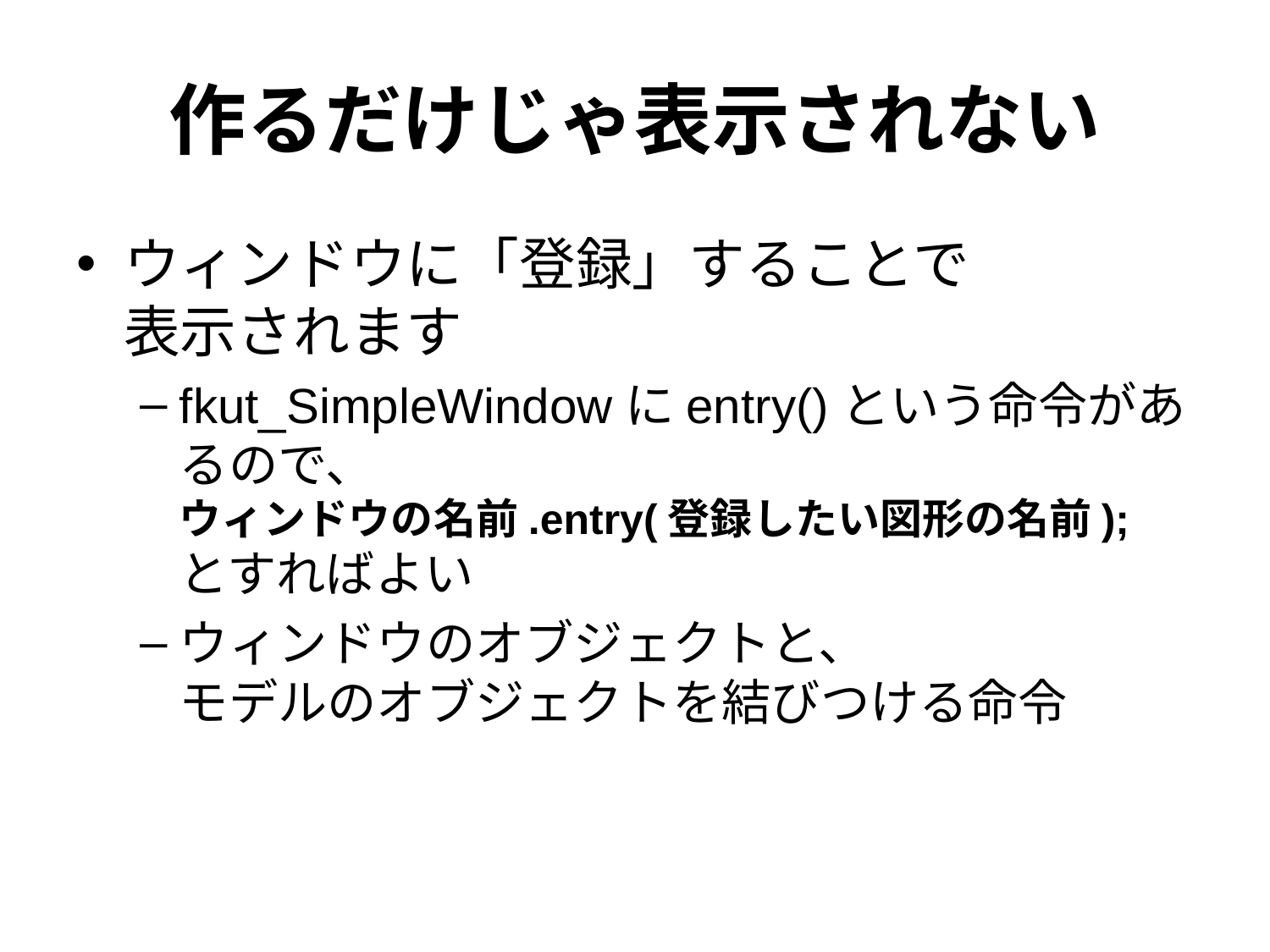

# 作るだけじゃ表示されない
ウィンドウに「登録」することで
表示されます
fkut_SimpleWindowにentry()という命令があるので、
ウィンドウの名前.entry(登録したい図形の名前);
とすればよい
ウィンドウのオブジェクトと、
モデルのオブジェクトを結びつける命令